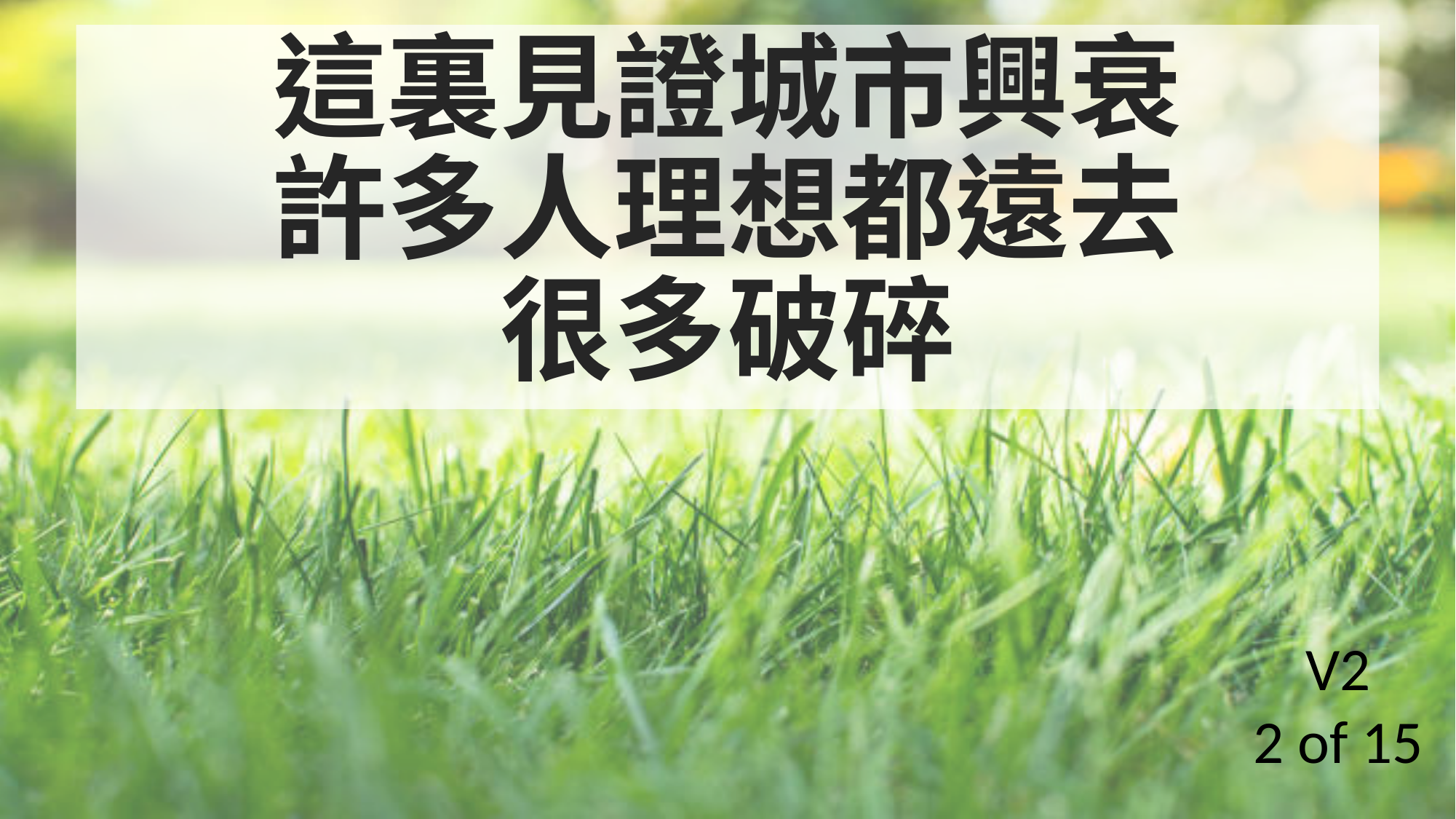

這裏見證城市興衰
許多人理想都遠去
很多破碎
V2
2 of 15